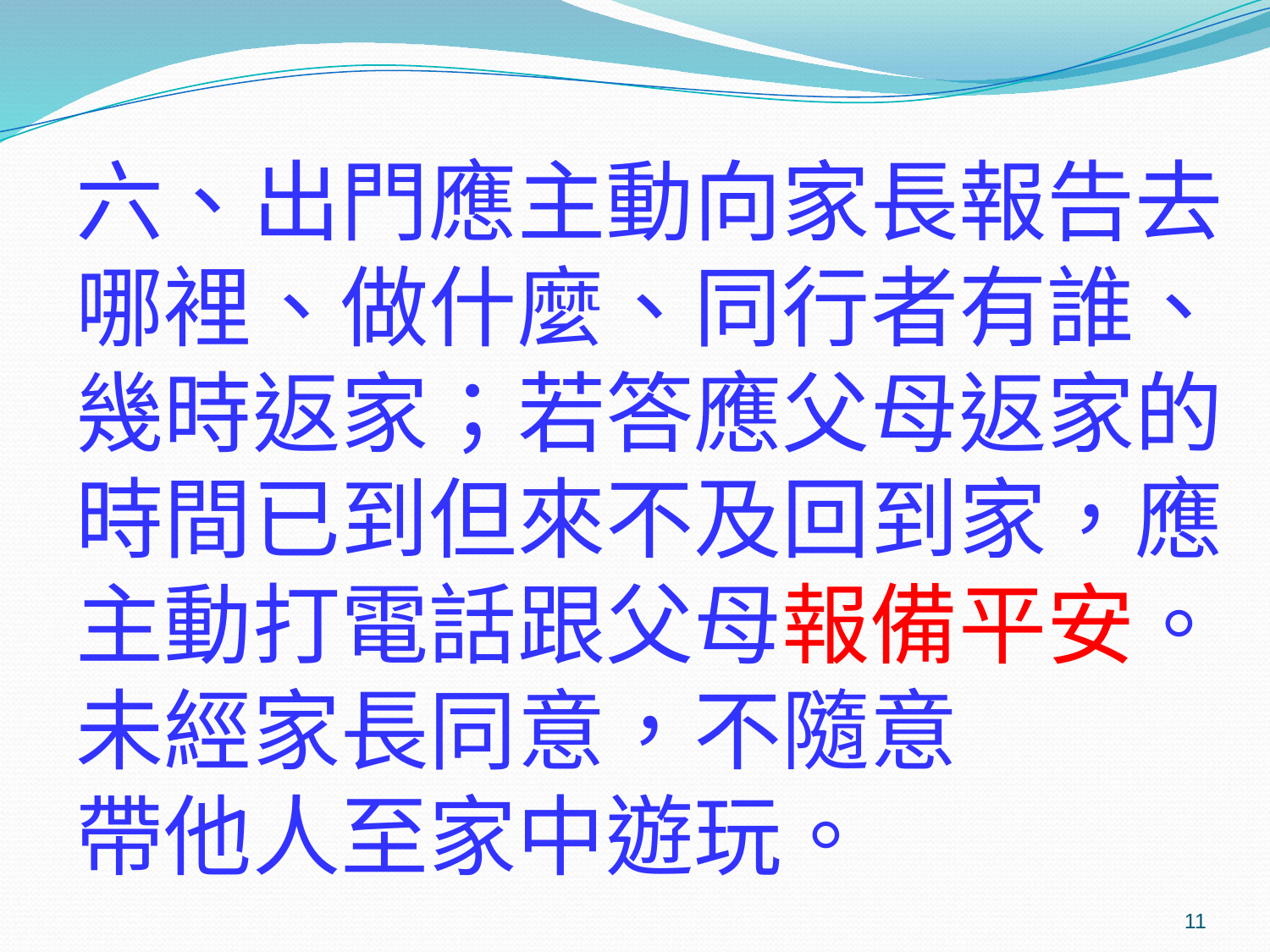

六、出門應主動向家長報告去哪裡、做什麼、同行者有誰、幾時返家；若答應父母返家的時間已到但來不及回到家，應主動打電話跟父母報備平安。未經家長同意，不隨意
帶他人至家中遊玩。
11